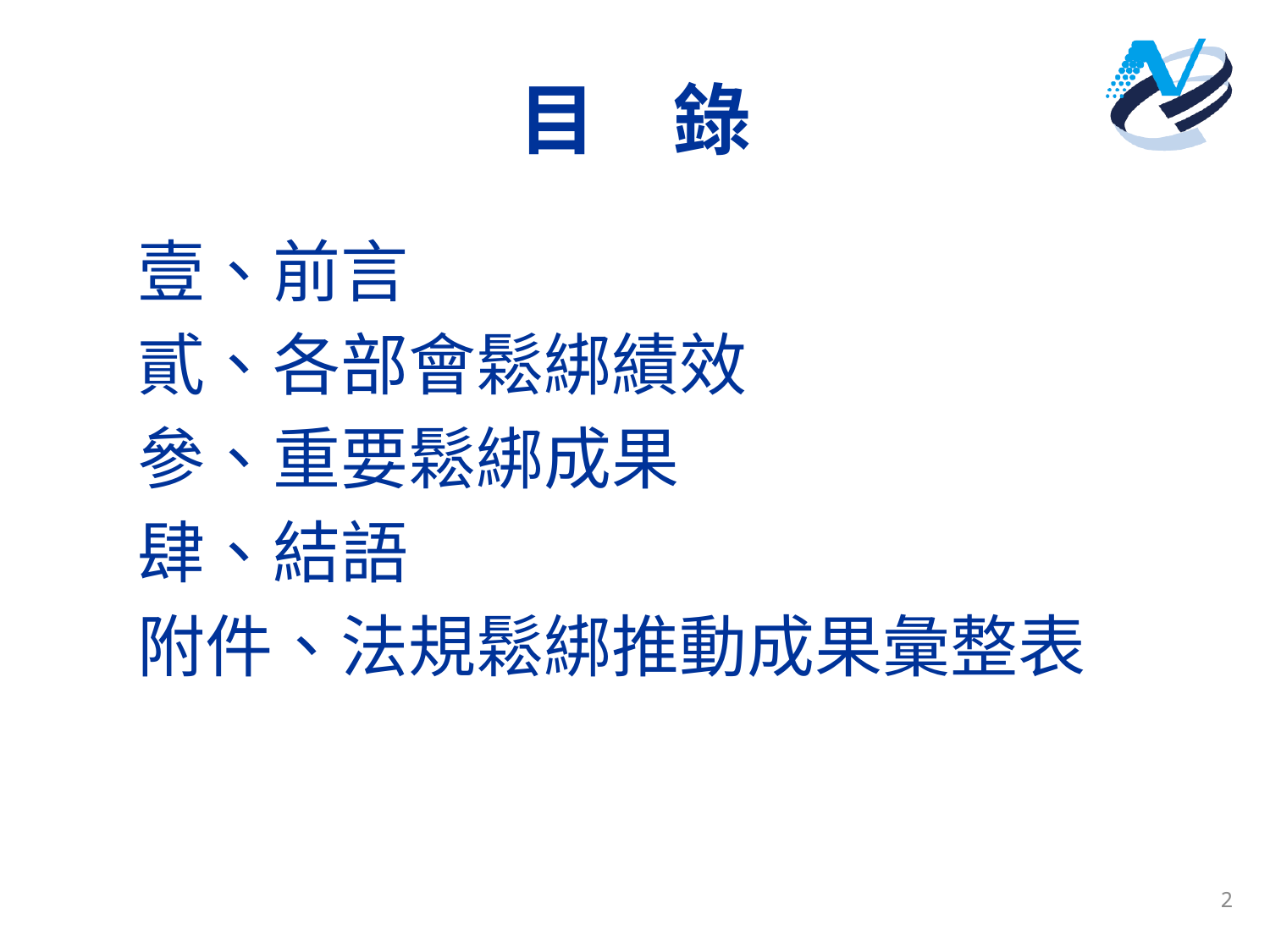

# 目　錄
壹、前言
貳、各部會鬆綁績效
參、重要鬆綁成果
肆、結語
附件、法規鬆綁推動成果彙整表

2